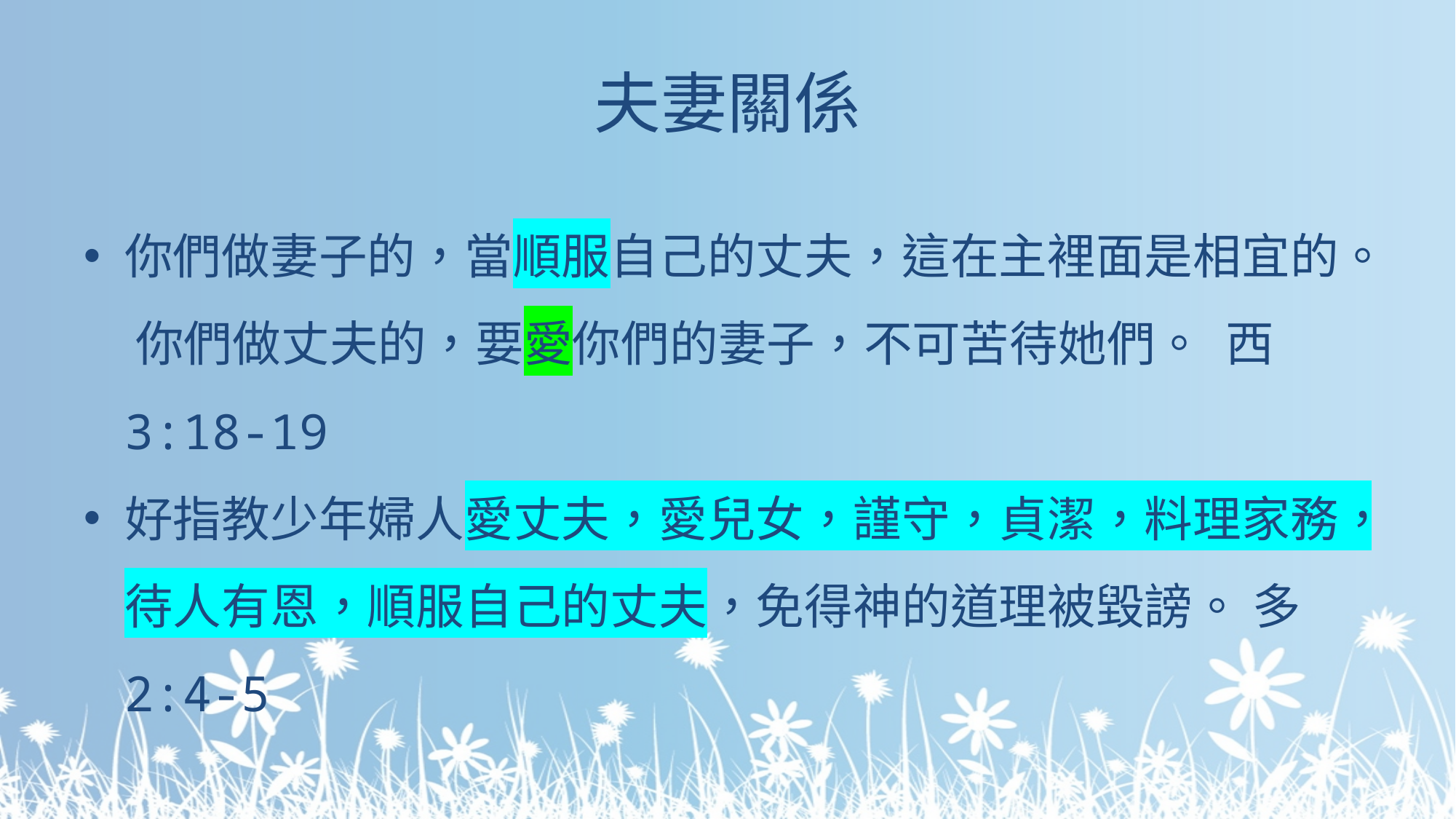

# 夫妻關係
你們做妻子的，當順服自己的丈夫，這在主裡面是相宜的。 你們做丈夫的，要愛你們的妻子，不可苦待她們。  西3:18-19
好指教少年婦人愛丈夫，愛兒女，謹守，貞潔，料理家務，待人有恩，順服自己的丈夫，免得神的道理被毀謗。 多2:4-5